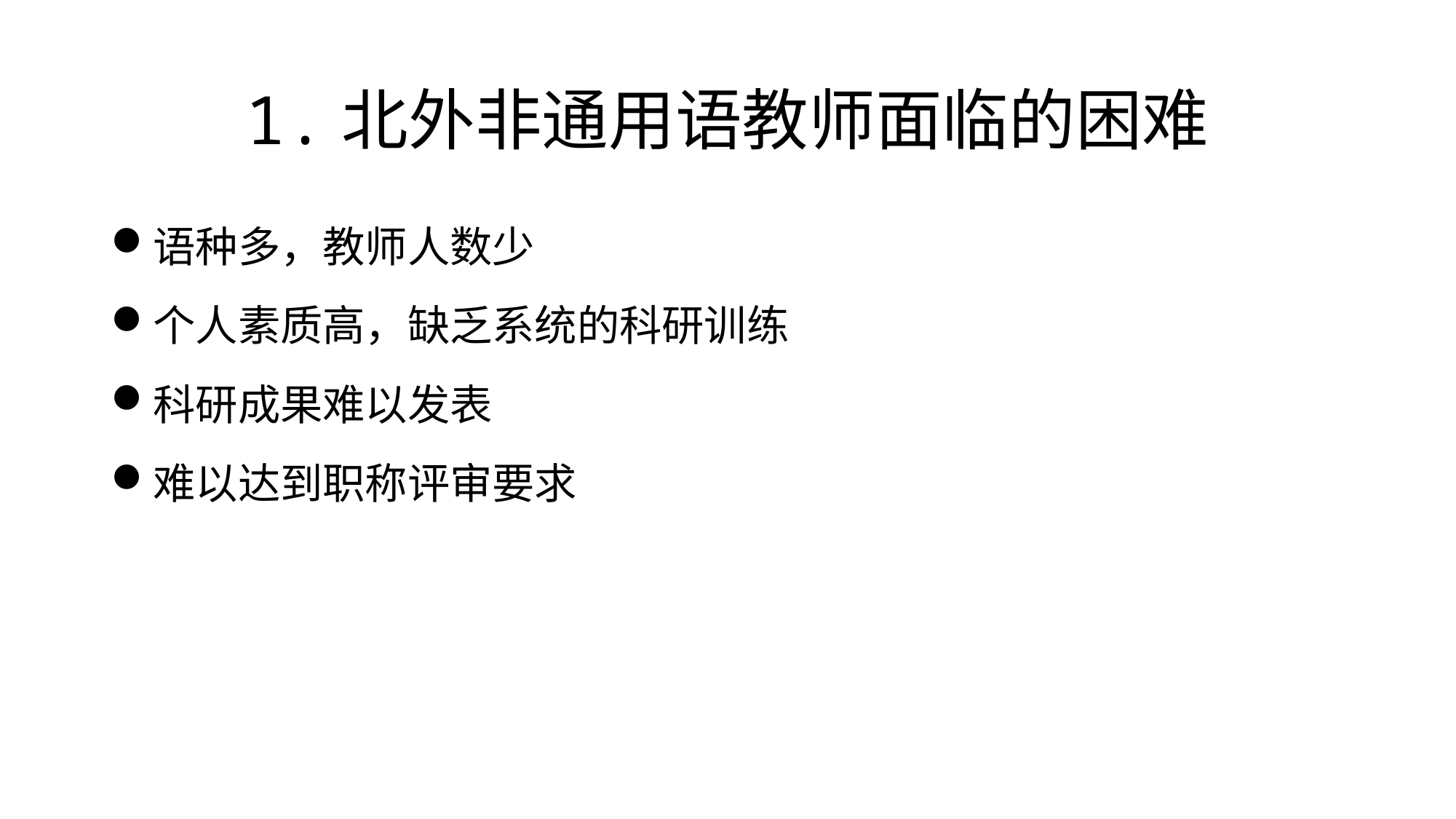

# 1.北外非通用语教师面临的困难
语种多，教师人数少
个人素质高，缺乏系统的科研训练
科研成果难以发表
难以达到职称评审要求